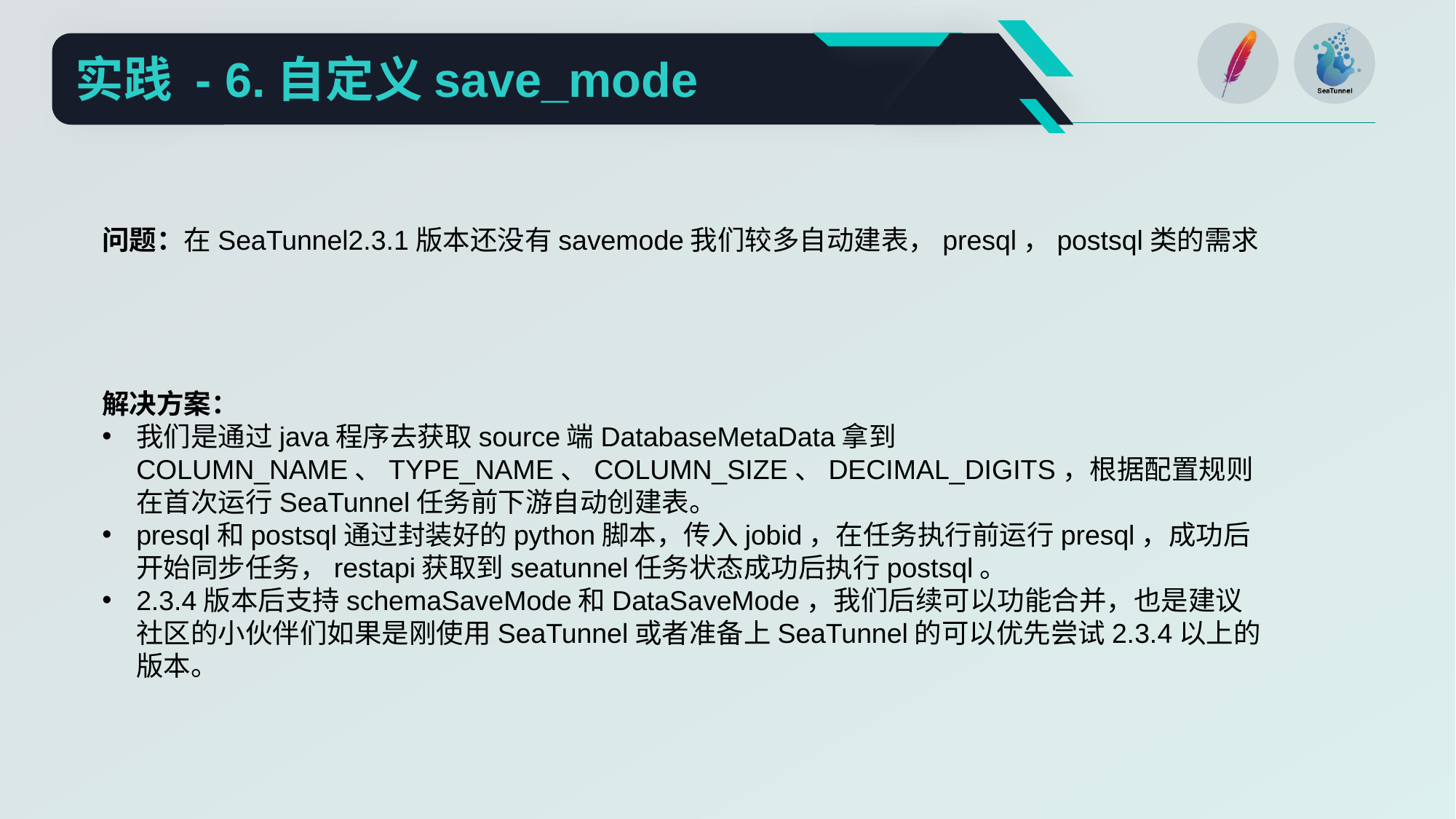

实践 - 6.自定义save_mode
问题：在SeaTunnel2.3.1版本还没有savemode我们较多自动建表，presql，postsql类的需求

解决方案：
我们是通过java程序去获取source端DatabaseMetaData拿到COLUMN_NAME、TYPE_NAME、COLUMN_SIZE、DECIMAL_DIGITS，根据配置规则在首次运行SeaTunnel任务前下游自动创建表。
presql和postsql通过封装好的python脚本，传入jobid，在任务执行前运行presql，成功后开始同步任务，restapi获取到seatunnel任务状态成功后执行postsql。
2.3.4版本后支持schemaSaveMode和DataSaveMode，我们后续可以功能合并，也是建议社区的小伙伴们如果是刚使用SeaTunnel或者准备上SeaTunnel的可以优先尝试2.3.4以上的版本。